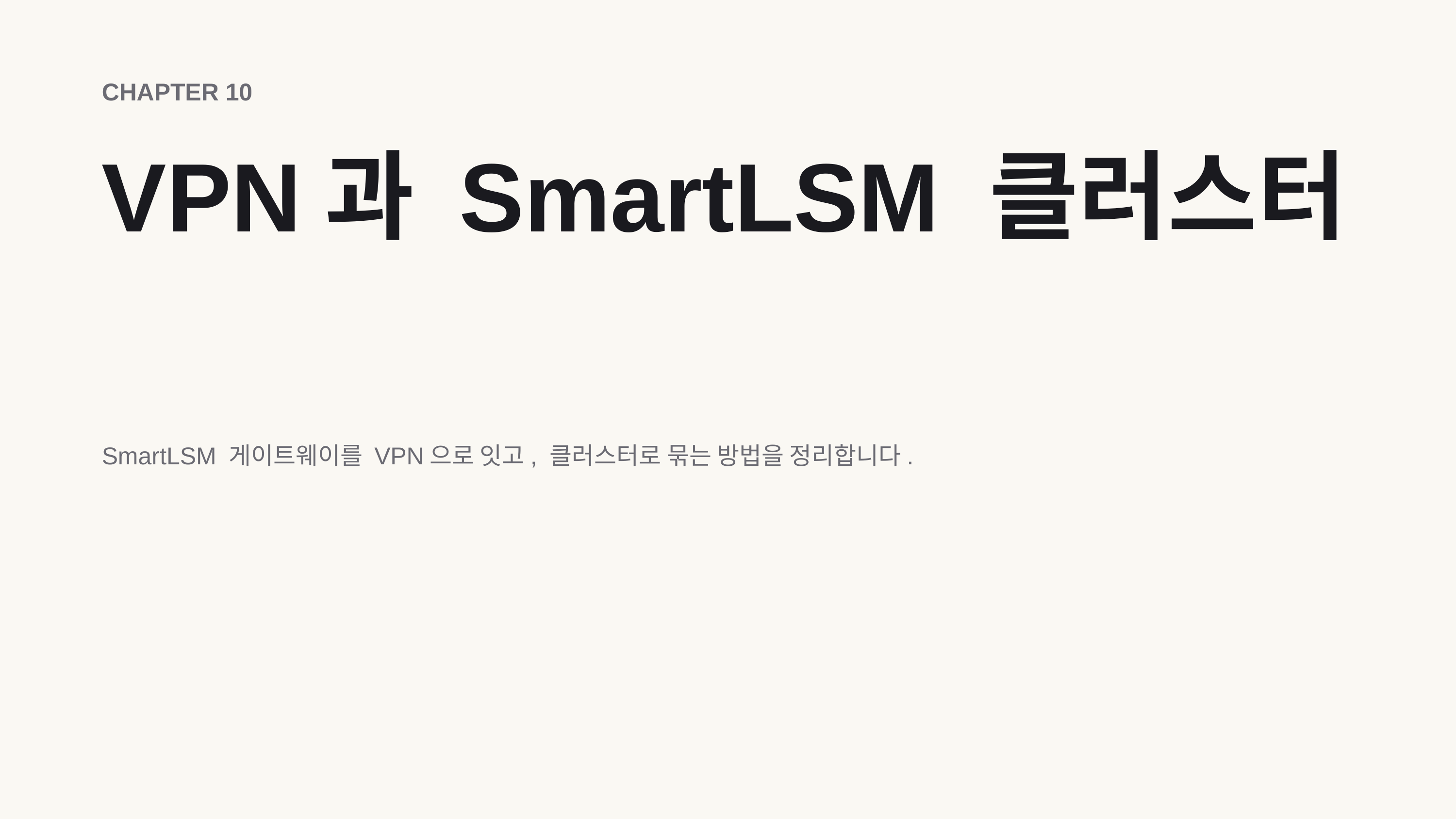

CHAPTER 10
VPN과 SmartLSM 클러스터
SmartLSM 게이트웨이를 VPN으로 잇고, 클러스터로 묶는 방법을 정리합니다.